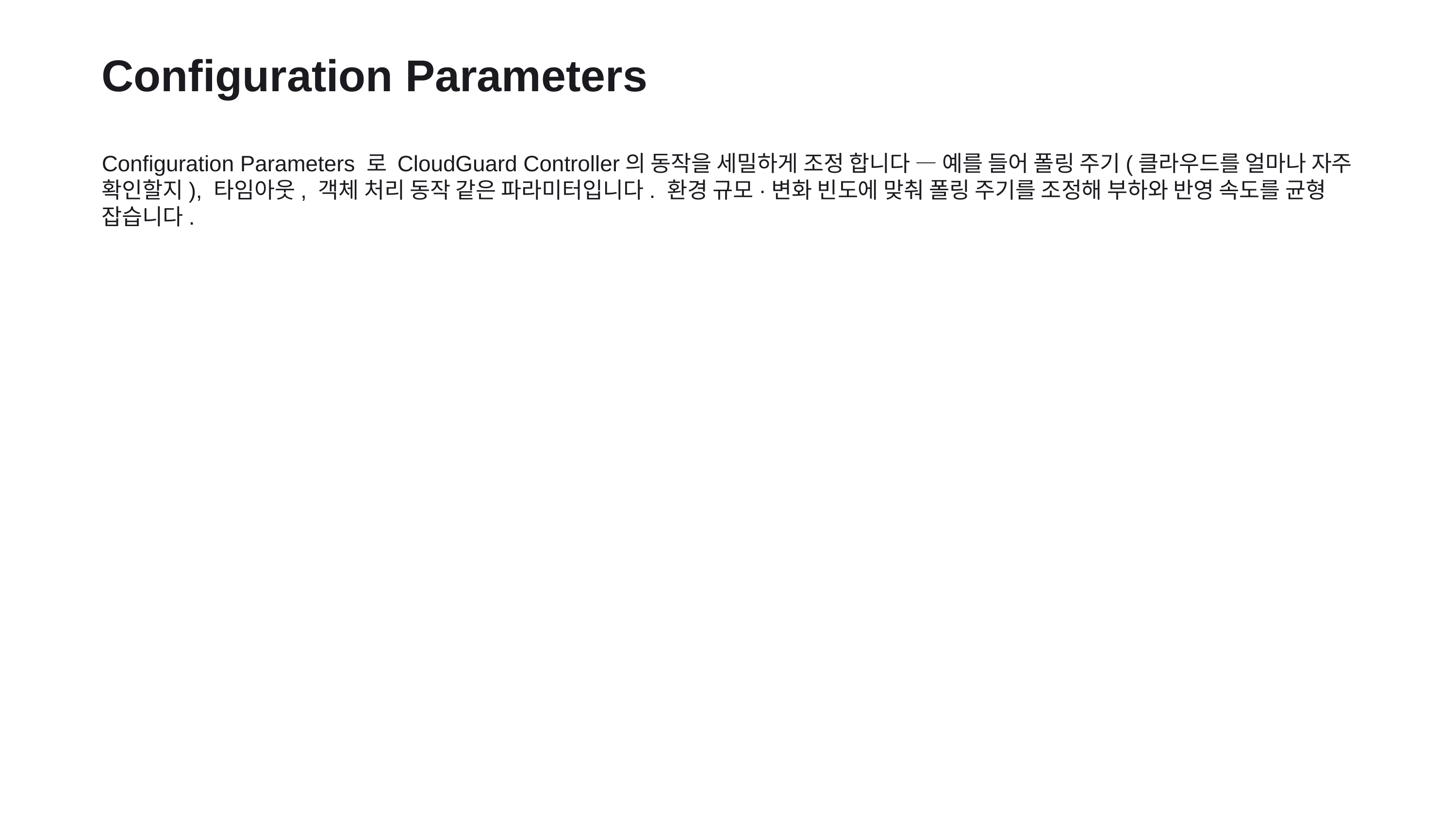

Configuration Parameters
Configuration Parameters 로 CloudGuard Controller의 동작을 세밀하게 조정 합니다 — 예를 들어 폴링 주기(클라우드를 얼마나 자주 확인할지), 타임아웃, 객체 처리 동작 같은 파라미터입니다. 환경 규모·변화 빈도에 맞춰 폴링 주기를 조정해 부하와 반영 속도를 균형 잡습니다.